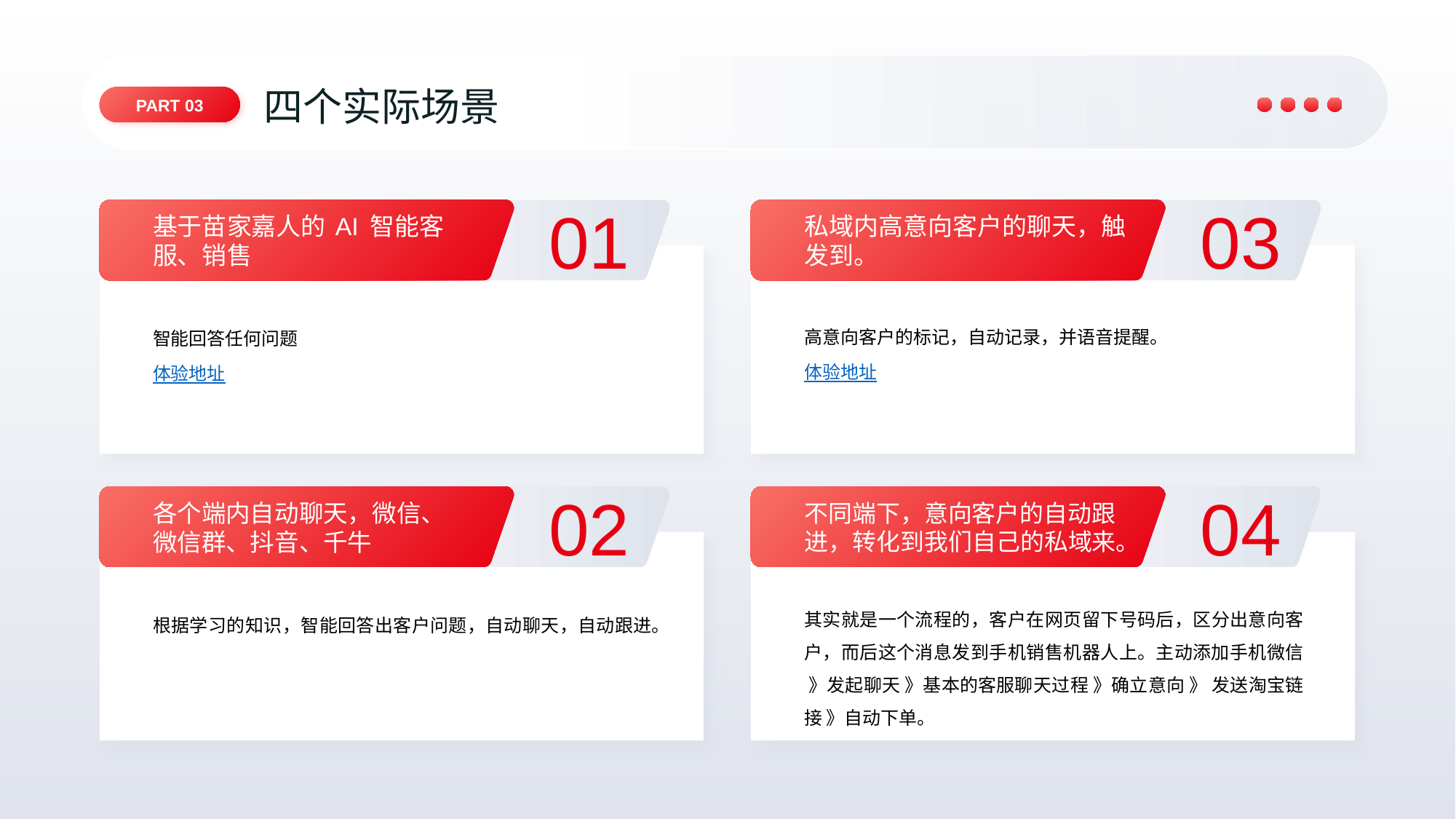

03

四个实际场景

Part 03

01

基于苗家嘉人的 AI 智能客服、销售

智能回答任何问题
体验地址
03

私域内高意向客户的聊天，触发到。

高意向客户的标记，自动记录，并语音提醒。
体验地址
02

各个端内自动聊天，微信、微信群、抖音、千牛

根据学习的知识，智能回答出客户问题，自动聊天，自动跟进。
04

不同端下，意向客户的自动跟进，转化到我们自己的私域来。

其实就是一个流程的，客户在网页留下号码后，区分出意向客户，而后这个消息发到手机销售机器人上。主动添加手机微信 》发起聊天 》基本的客服聊天过程 》确立意向 》 发送淘宝链接 》自动下单。